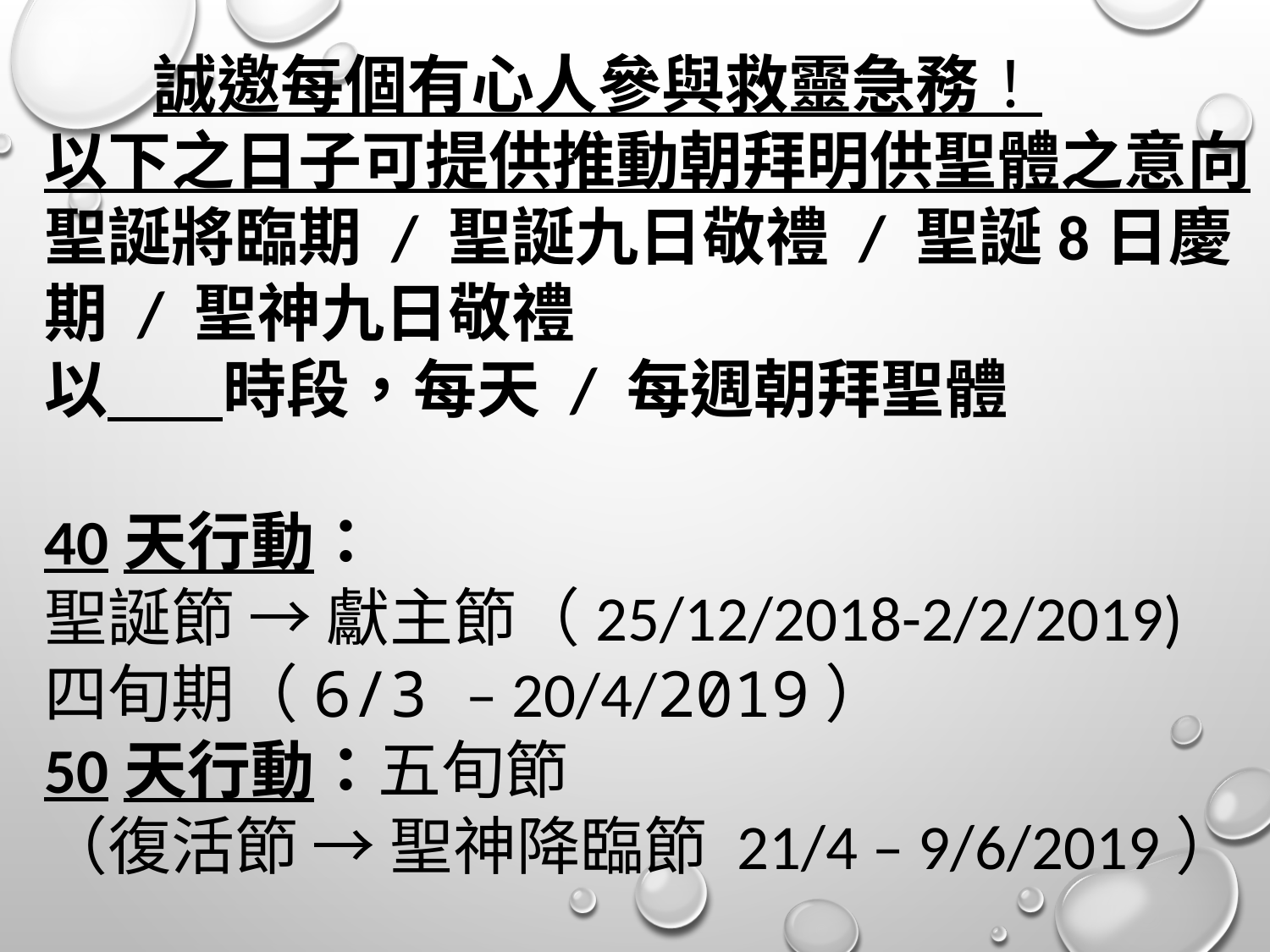

誠邀每個有心人參與救靈急務！
以下之日子可提供推動朝拜明供聖體之意向
聖誕將臨期 / 聖誕九日敬禮 / 聖誕8日慶期 / 聖神九日敬禮
以        時段，每天 / 每週朝拜聖體

40天行動：
聖誕節 → 獻主節（25/12/2018-2/2/2019)
四旬期（6/3 – 20/4/2019）
50天行動：五旬節
（復活節 → 聖神降臨節 21/4 – 9/6/2019）